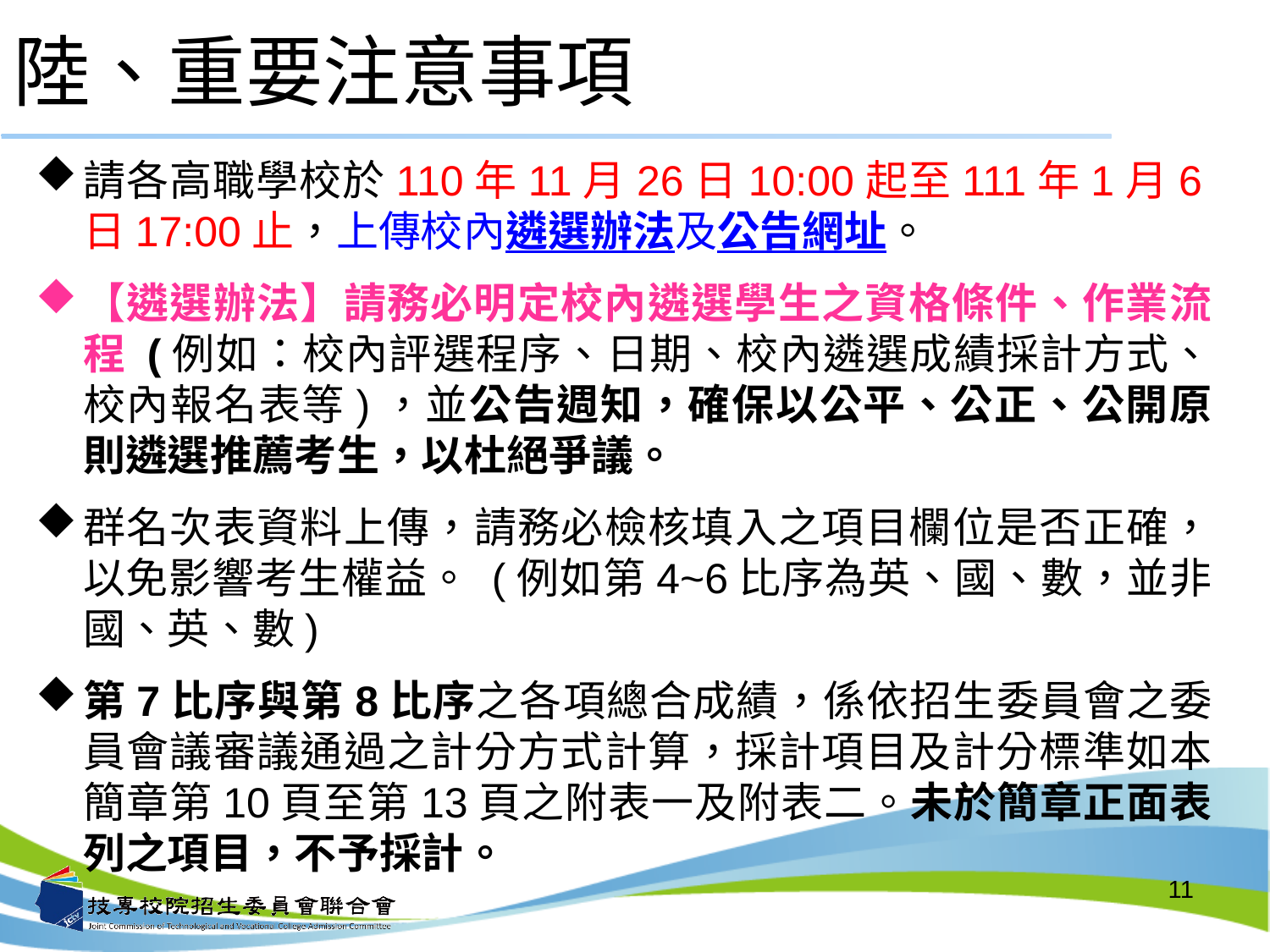

# 陸、重要注意事項
請各高職學校於110年11月26日10:00起至111年1月6日17:00止，上傳校內遴選辦法及公告網址。
【遴選辦法】請務必明定校內遴選學生之資格條件、作業流程 (例如：校內評選程序、日期、校內遴選成績採計方式、校內報名表等)，並公告週知，確保以公平、公正、公開原則遴選推薦考生，以杜絕爭議。
群名次表資料上傳，請務必檢核填入之項目欄位是否正確，以免影響考生權益。 (例如第4~6比序為英、國、數，並非國、英、數)
第7比序與第8比序之各項總合成績，係依招生委員會之委員會議審議通過之計分方式計算，採計項目及計分標準如本簡章第10頁至第13頁之附表一及附表二。未於簡章正面表列之項目，不予採計。

11